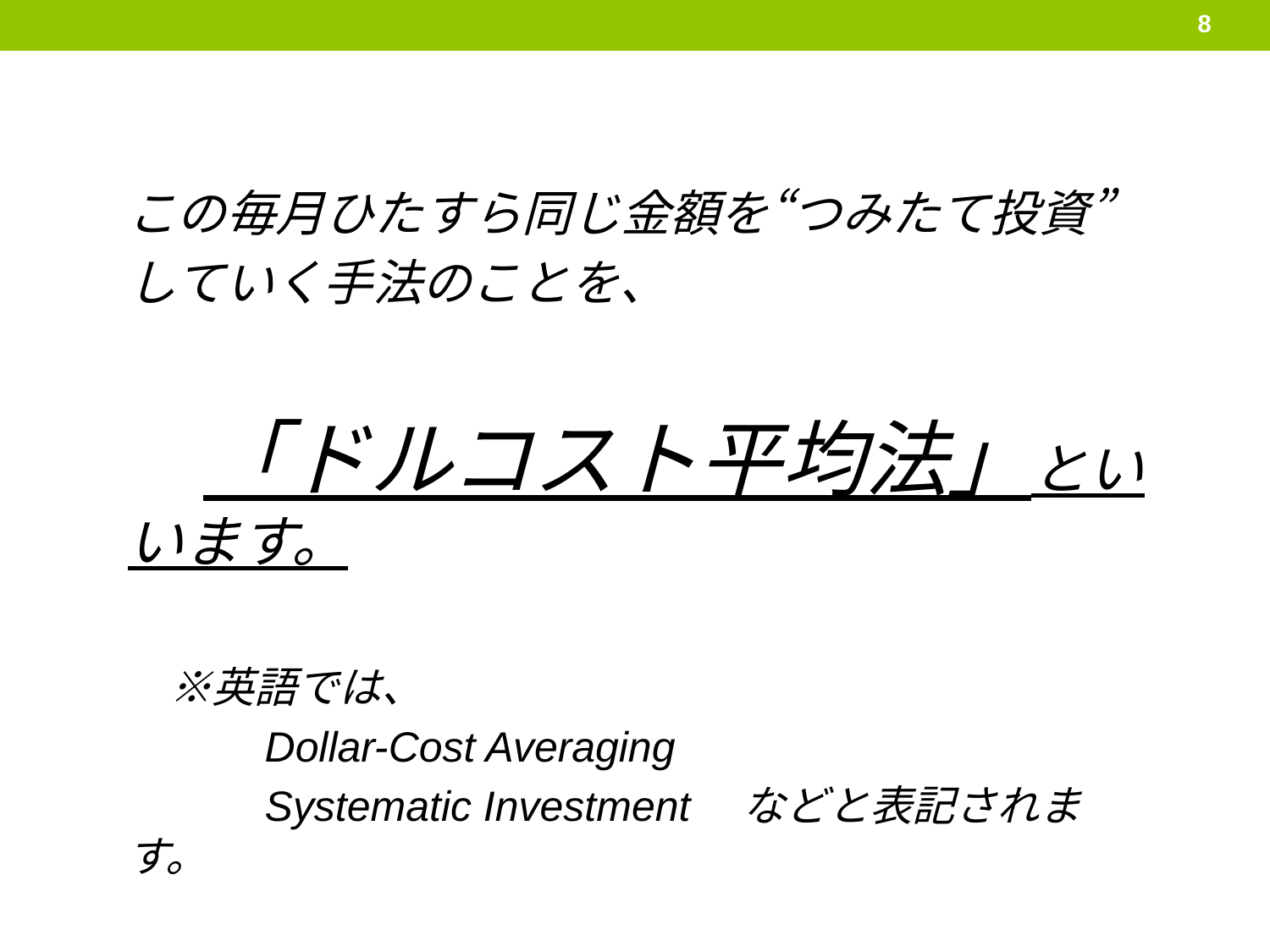

8
この毎月ひたすら同じ金額を“つみたて投資”
していく手法のことを、

　「ドルコスト平均法」といいます。

　※英語では、
　　　Dollar-Cost Averaging
　　　Systematic Investment　などと表記されます。